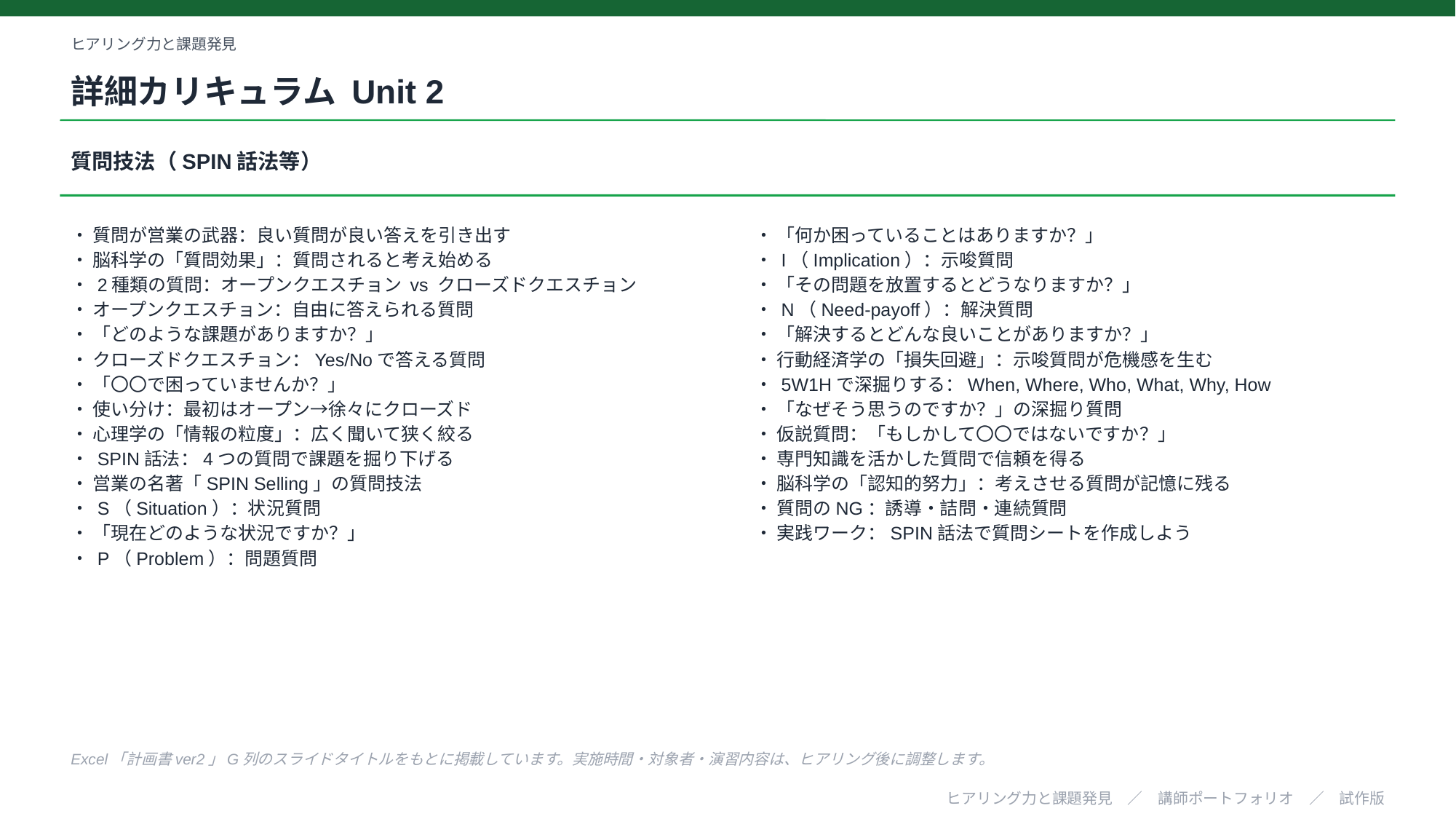

ヒアリング力と課題発見
詳細カリキュラム Unit 2

質問技法（SPIN話法等）

・ 質問が営業の武器：良い質問が良い答えを引き出す
・ 脳科学の「質問効果」：質問されると考え始める
・ 2種類の質問：オープンクエスチョン vs クローズドクエスチョン
・ オープンクエスチョン：自由に答えられる質問
・ 「どのような課題がありますか？」
・ クローズドクエスチョン：Yes/Noで答える質問
・ 「〇〇で困っていませんか？」
・ 使い分け：最初はオープン→徐々にクローズド
・ 心理学の「情報の粒度」：広く聞いて狭く絞る
・ SPIN話法：4つの質問で課題を掘り下げる
・ 営業の名著「SPIN Selling」の質問技法
・ S（Situation）：状況質問
・ 「現在どのような状況ですか？」
・ P（Problem）：問題質問
・ 「何か困っていることはありますか？」
・ I（Implication）：示唆質問
・ 「その問題を放置するとどうなりますか？」
・ N（Need-payoff）：解決質問
・ 「解決するとどんな良いことがありますか？」
・ 行動経済学の「損失回避」：示唆質問が危機感を生む
・ 5W1Hで深掘りする：When, Where, Who, What, Why, How
・ 「なぜそう思うのですか？」の深掘り質問
・ 仮説質問：「もしかして〇〇ではないですか？」
・ 専門知識を活かした質問で信頼を得る
・ 脳科学の「認知的努力」：考えさせる質問が記憶に残る
・ 質問のNG：誘導・詰問・連続質問
・ 実践ワーク：SPIN話法で質問シートを作成しよう
Excel「計画書ver2」G列のスライドタイトルをもとに掲載しています。実施時間・対象者・演習内容は、ヒアリング後に調整します。
ヒアリング力と課題発見　／　講師ポートフォリオ　／　試作版